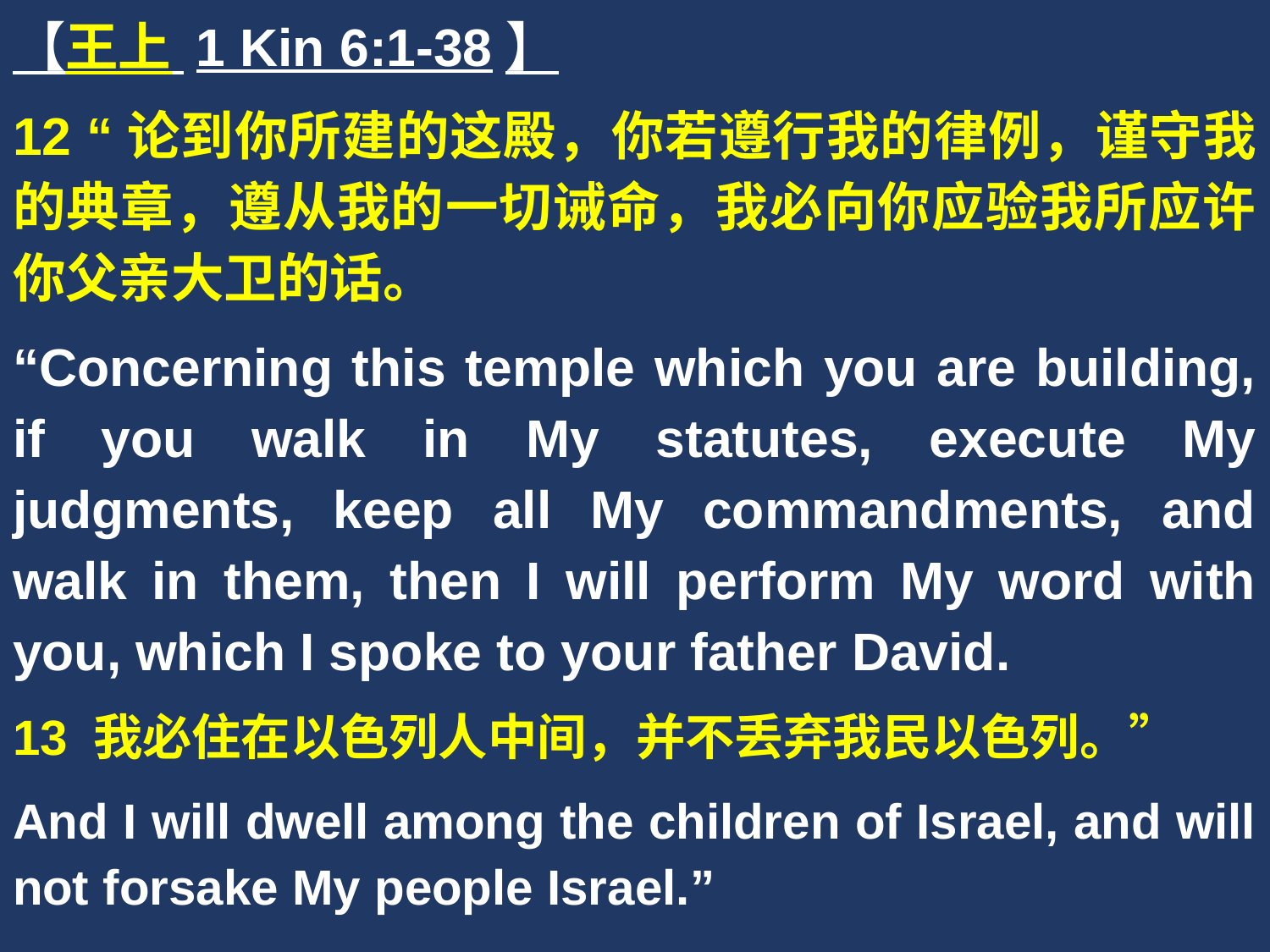

【王上 1 Kin 6:1-38】
12 “论到你所建的这殿，你若遵行我的律例，谨守我的典章，遵从我的一切诫命，我必向你应验我所应许你父亲大卫的话。
“Concerning this temple which you are building, if you walk in My statutes, execute My judgments, keep all My commandments, and walk in them, then I will perform My word with you, which I spoke to your father David.
13 我必住在以色列人中间，并不丢弃我民以色列。”
And I will dwell among the children of Israel, and will not forsake My people Israel.”